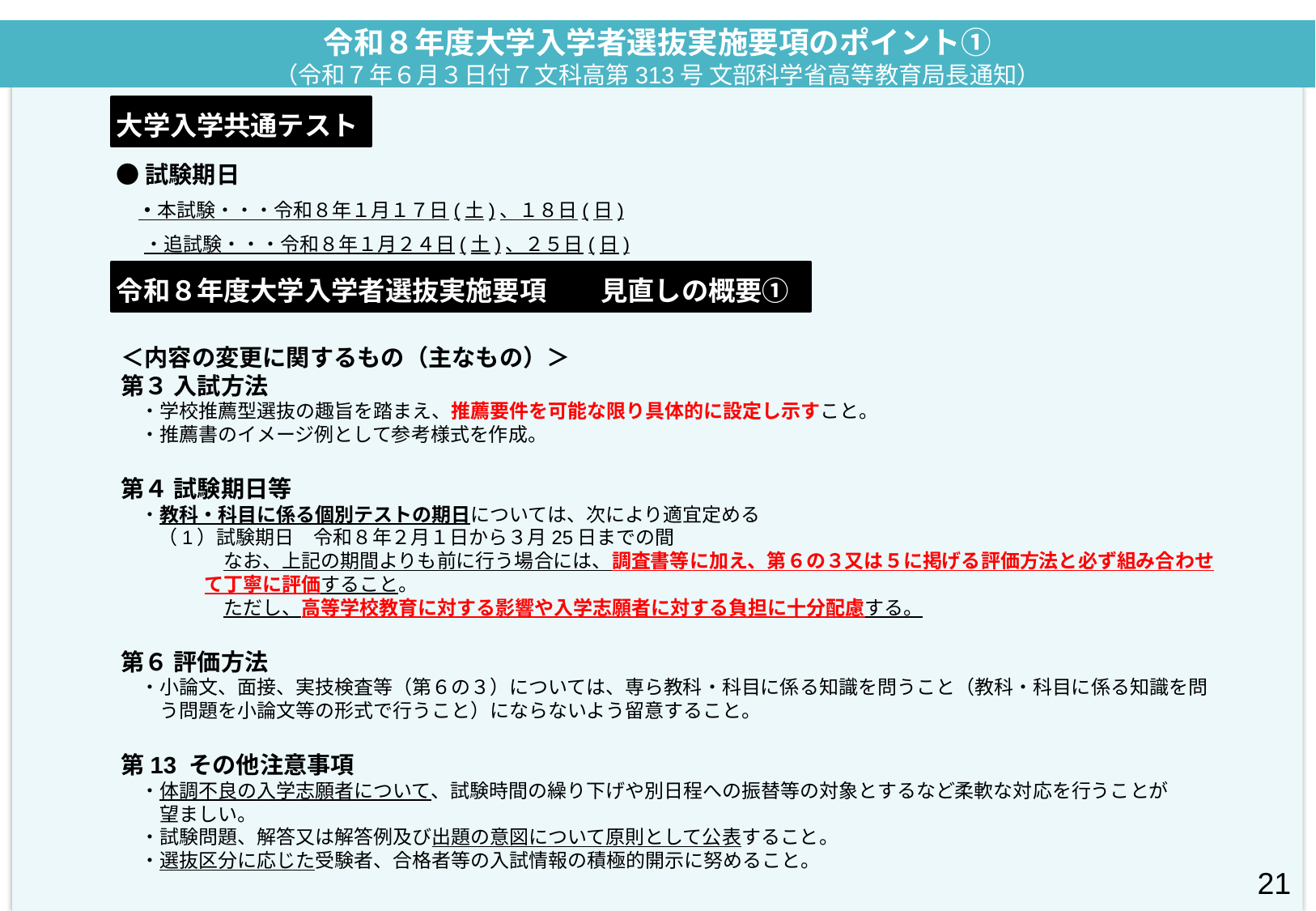

令和８年度大学入学者選抜実施要項のポイント①
（令和７年６月３日付７文科高第313号 文部科学省高等教育局長通知）

大学入学共通テスト
●試験期日
    ・本試験・・・令和８年１月１７日(土)、１８日(日)
 　・追試験・・・令和８年１月２４日(土)、２５日(日)
令和８年度大学入学者選抜実施要項　　見直しの概要①
＜内容の変更に関するもの（主なもの）＞
第３ 入試方法
　・学校推薦型選抜の趣旨を踏まえ、推薦要件を可能な限り具体的に設定し示すこと。
　・推薦書のイメージ例として参考様式を作成。

第４ 試験期日等
　・教科・科目に係る個別テストの期日については、次により適宜定める
（1）試験期日　令和８年２月１日から３月25日までの間
　なお、上記の期間よりも前に行う場合には、調査書等に加え、第６の３又は５に掲げる評価方法と必ず組み合わせて丁寧に評価すること。
　ただし、高等学校教育に対する影響や入学志願者に対する負担に十分配慮する。

第６ 評価方法
　・小論文、面接、実技検査等（第６の３）については、専ら教科・科目に係る知識を問うこと（教科・科目に係る知識を問　　う問題を小論文等の形式で行うこと）にならないよう留意すること。

第13 その他注意事項
　・体調不良の入学志願者について、試験時間の繰り下げや別日程への振替等の対象とするなど柔軟な対応を行うことが
　　望ましい。
　・試験問題、解答又は解答例及び出題の意図について原則として公表すること。
　・選抜区分に応じた受験者、合格者等の入試情報の積極的開示に努めること。

21